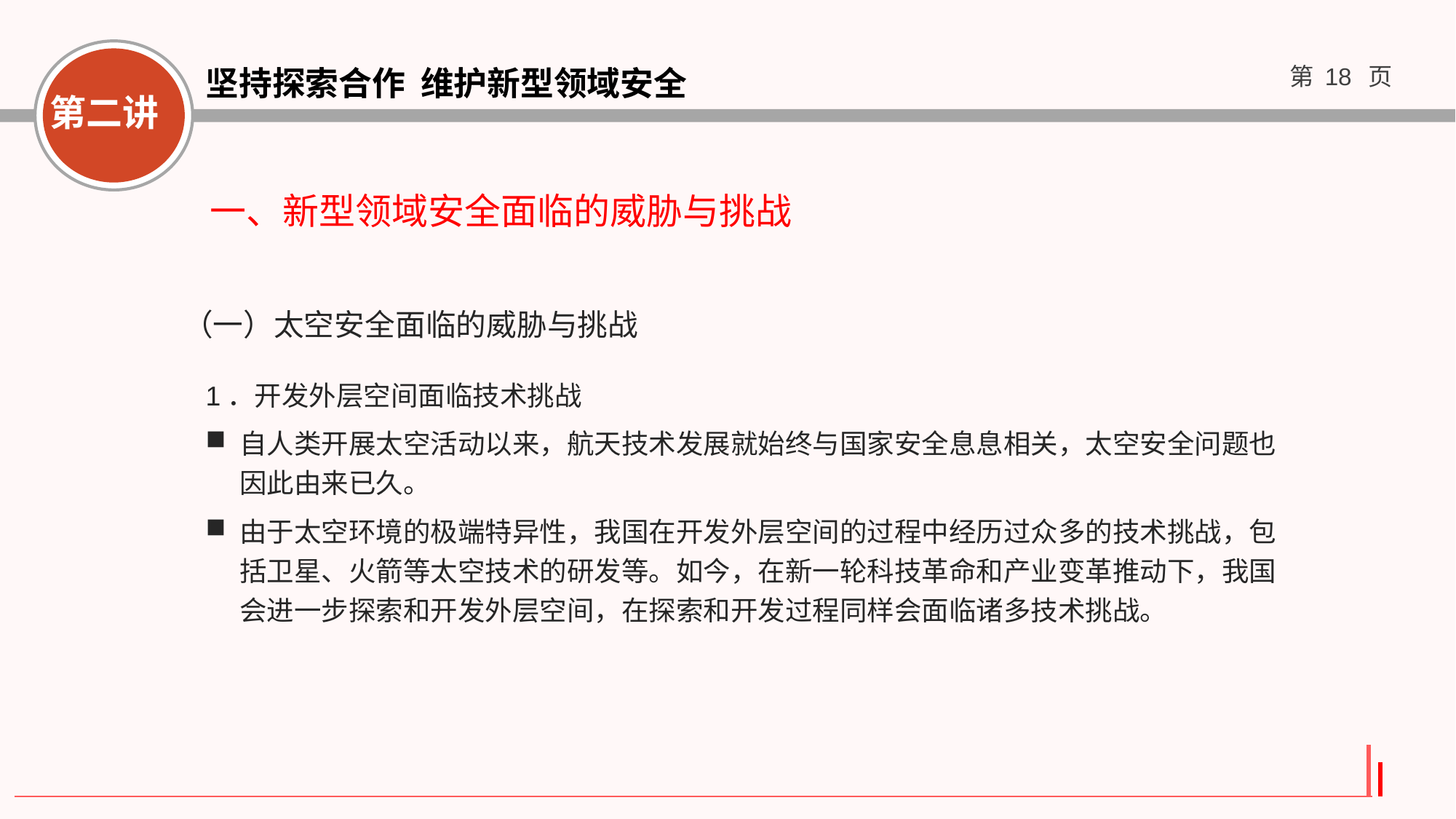

一、新型领域安全面临的威胁与挑战
（一）太空安全面临的威胁与挑战
1．开发外层空间面临技术挑战
自人类开展太空活动以来，航天技术发展就始终与国家安全息息相关，太空安全问题也因此由来已久。
由于太空环境的极端特异性，我国在开发外层空间的过程中经历过众多的技术挑战，包括卫星、火箭等太空技术的研发等。如今，在新一轮科技革命和产业变革推动下，我国会进一步探索和开发外层空间，在探索和开发过程同样会面临诸多技术挑战。